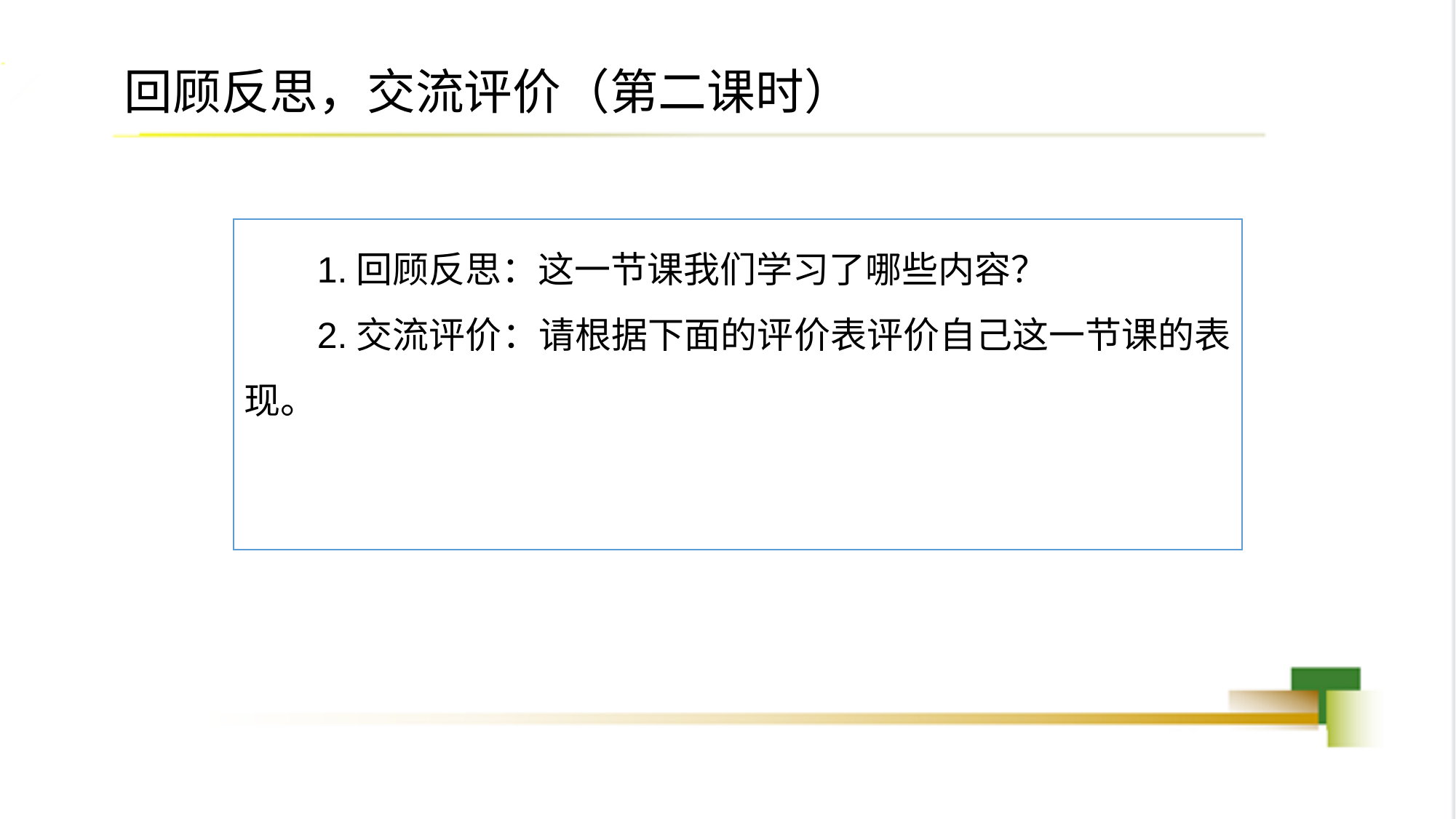

回顾反思，交流评价（第二课时）
1.回顾反思：这一节课我们学习了哪些内容？
2.交流评价：请根据下面的评价表评价自己这一节课的表现。